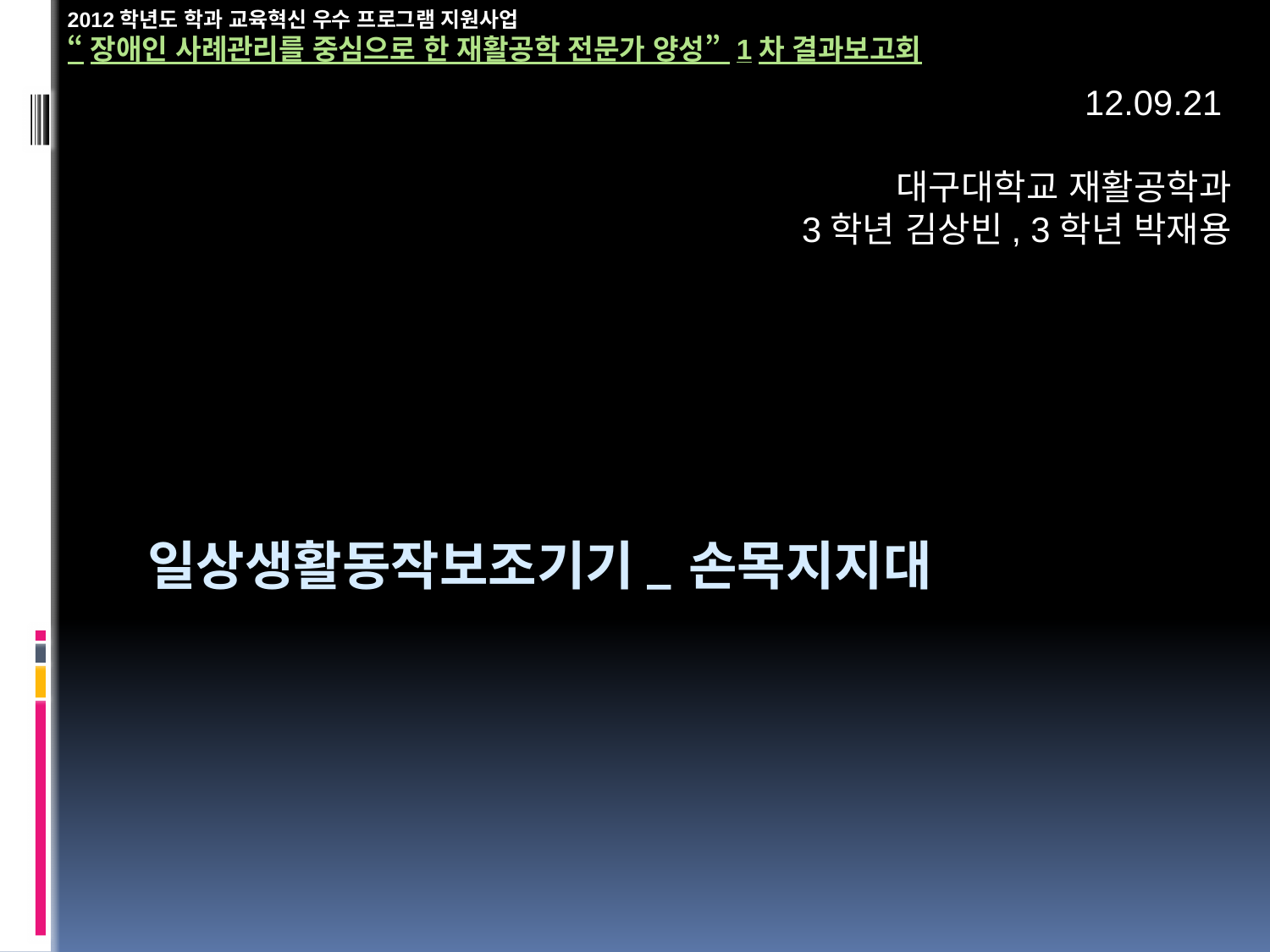

2012학년도 학과 교육혁신 우수 프로그램 지원사업
“장애인 사례관리를 중심으로 한 재활공학 전문가 양성” 1차 결과보고회
12.09.21

대구대학교 재활공학과
3학년 김상빈, 3학년 박재용
# 일상생활동작보조기기_손목지지대